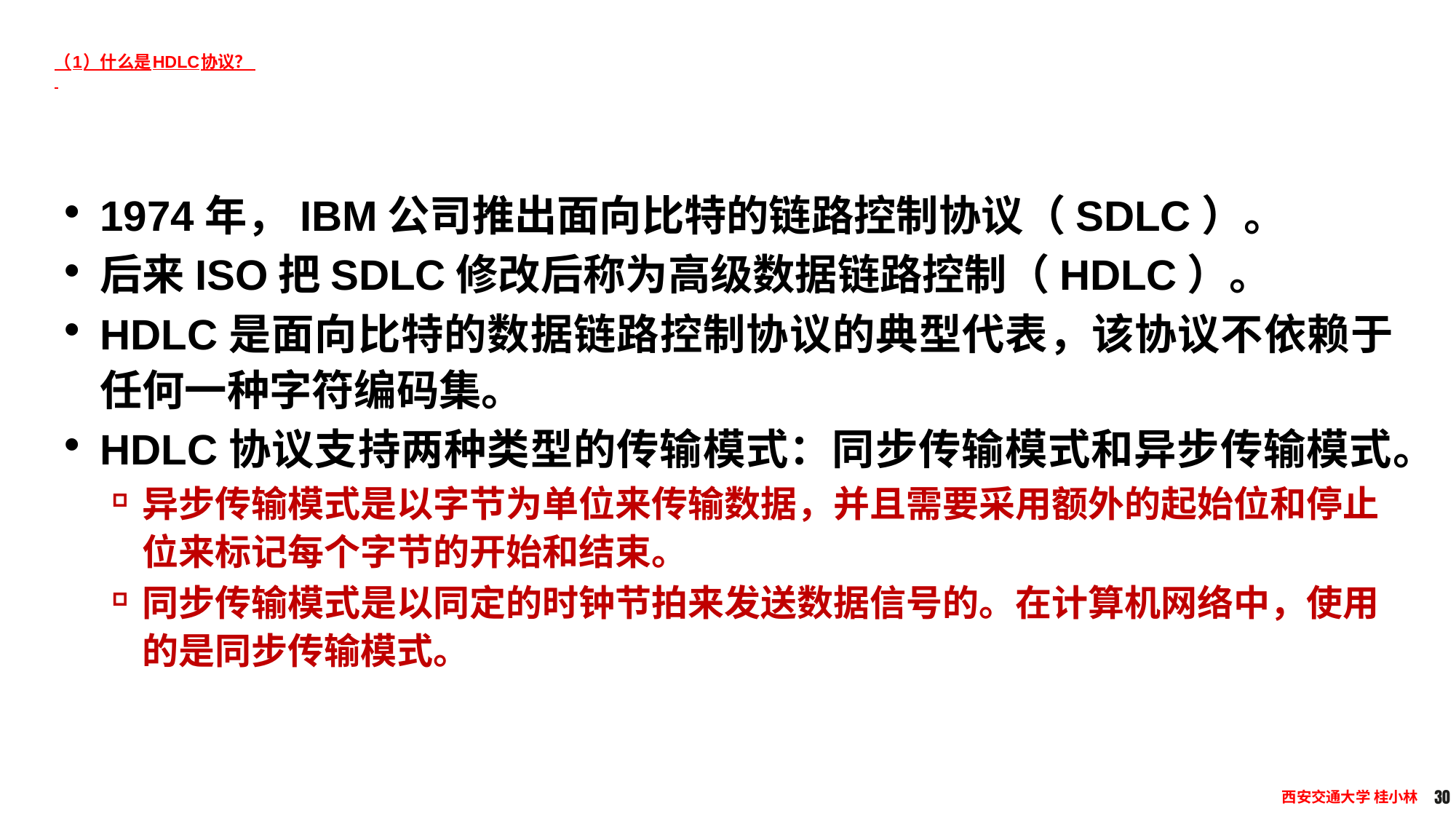

# （1）什么是HDLC协议？

1974年，IBM公司推出面向比特的链路控制协议（SDLC）。
后来ISO把SDLC修改后称为高级数据链路控制（HDLC）。
HDLC是面向比特的数据链路控制协议的典型代表，该协议不依赖于任何一种字符编码集。
HDLC协议支持两种类型的传输模式：同步传输模式和异步传输模式。
异步传输模式是以字节为单位来传输数据，并且需要采用额外的起始位和停止位来标记每个字节的开始和结束。
同步传输模式是以同定的时钟节拍来发送数据信号的。在计算机网络中，使用的是同步传输模式。